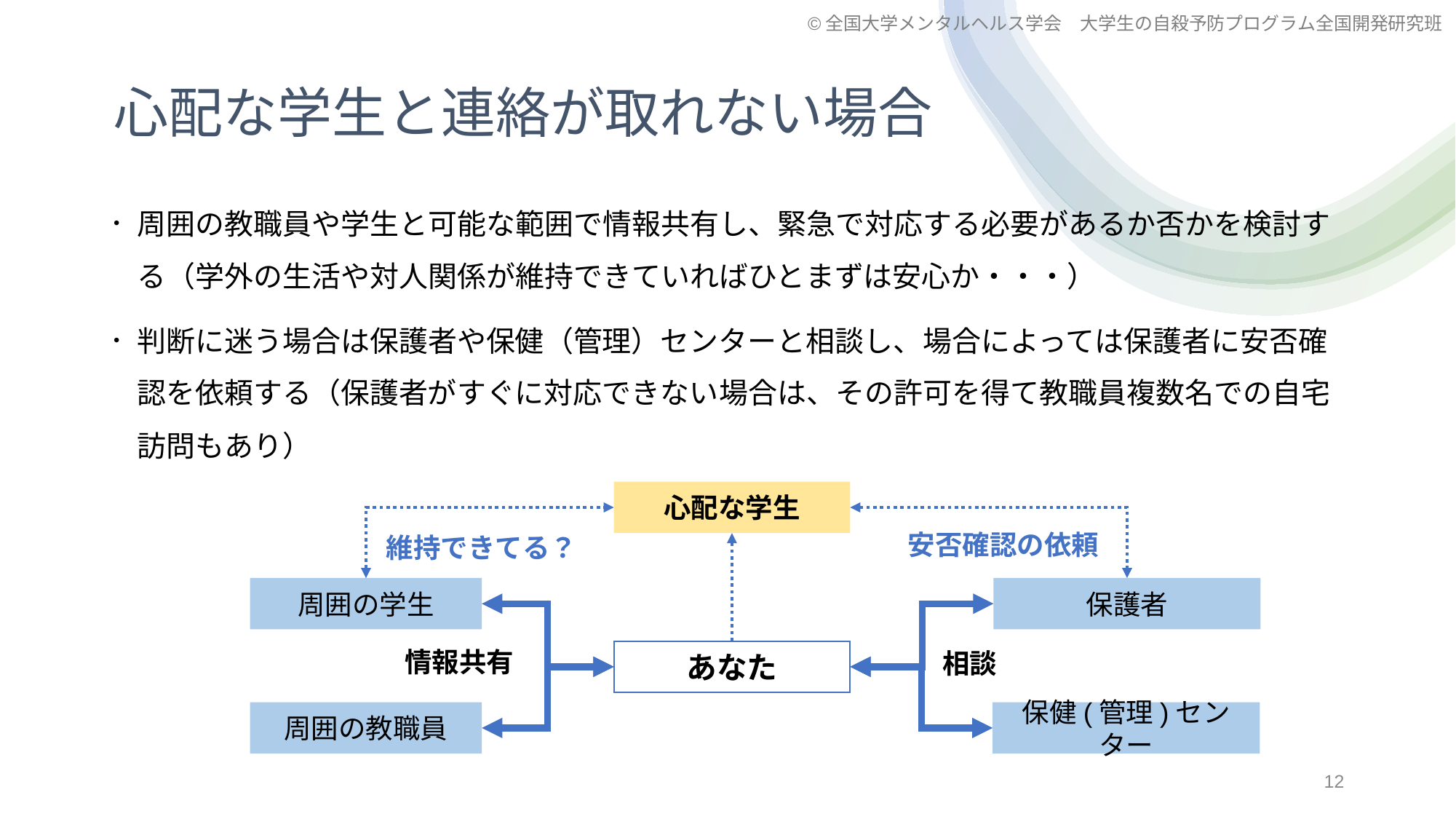

©全国大学メンタルヘルス学会　大学生の自殺予防プログラム全国開発研究班
# 心配な学生と連絡が取れない場合
周囲の教職員や学生と可能な範囲で情報共有し、緊急で対応する必要があるか否かを検討する（学外の生活や対人関係が維持できていればひとまずは安心か・・・）
判断に迷う場合は保護者や保健（管理）センターと相談し、場合によっては保護者に安否確認を依頼する（保護者がすぐに対応できない場合は、その許可を得て教職員複数名での自宅訪問もあり）
心配な学生
安否確認の依頼
維持できてる？
保護者
周囲の学生
情報共有
あなた
相談
周囲の教職員
保健(管理)センター
12